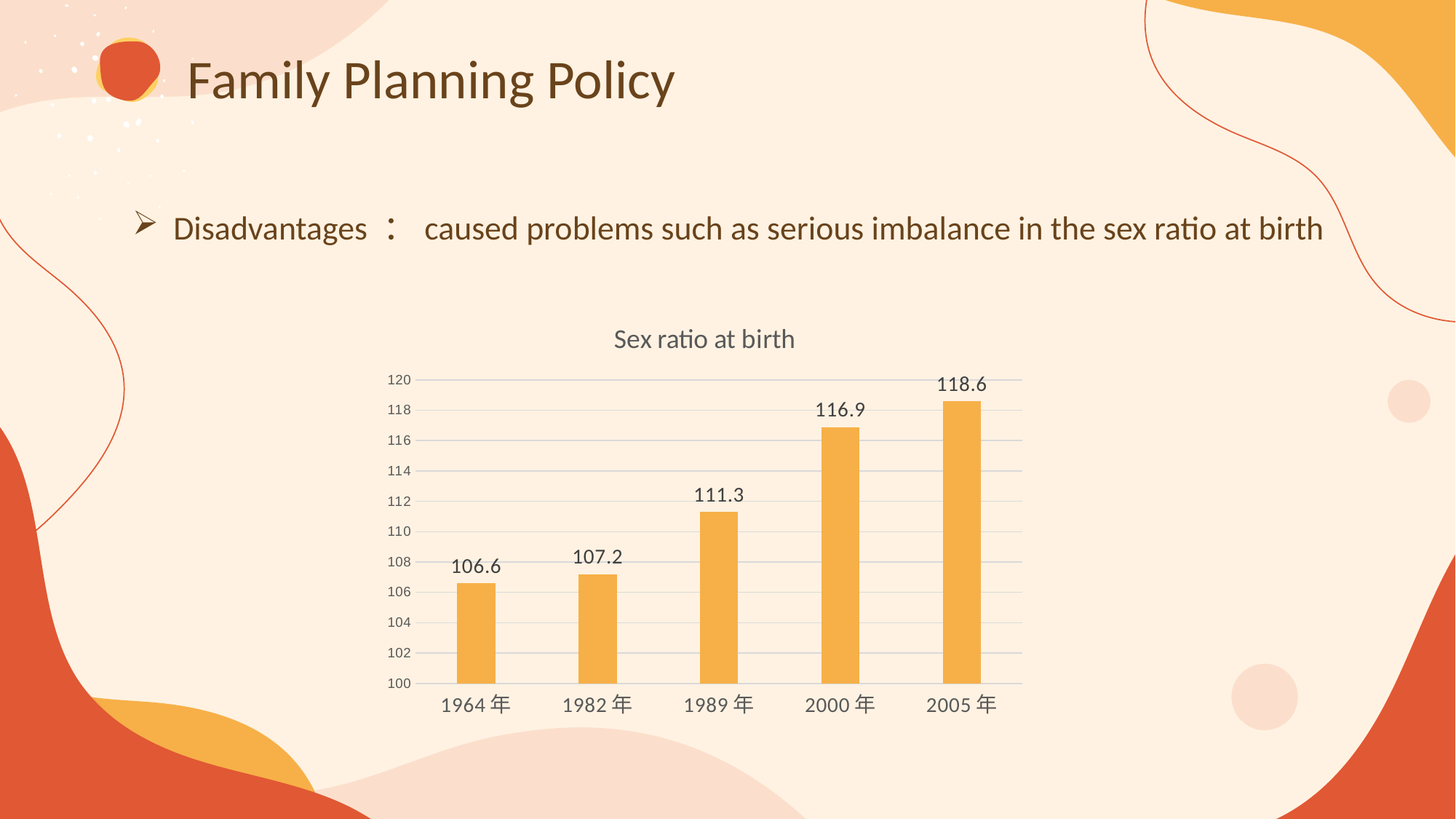

Family Planning Policy

Disadvantages ：caused problems such as serious imbalance in the sex ratio at birth

### Chart: Sex ratio at birth

| Category |  |
|---|---|
| 1964年 | 106.6 |
| 1982年 | 107.2 |
| 1989年 | 111.3 |
| 2000年 | 116.9 |
| 2005年 | 118.6 |